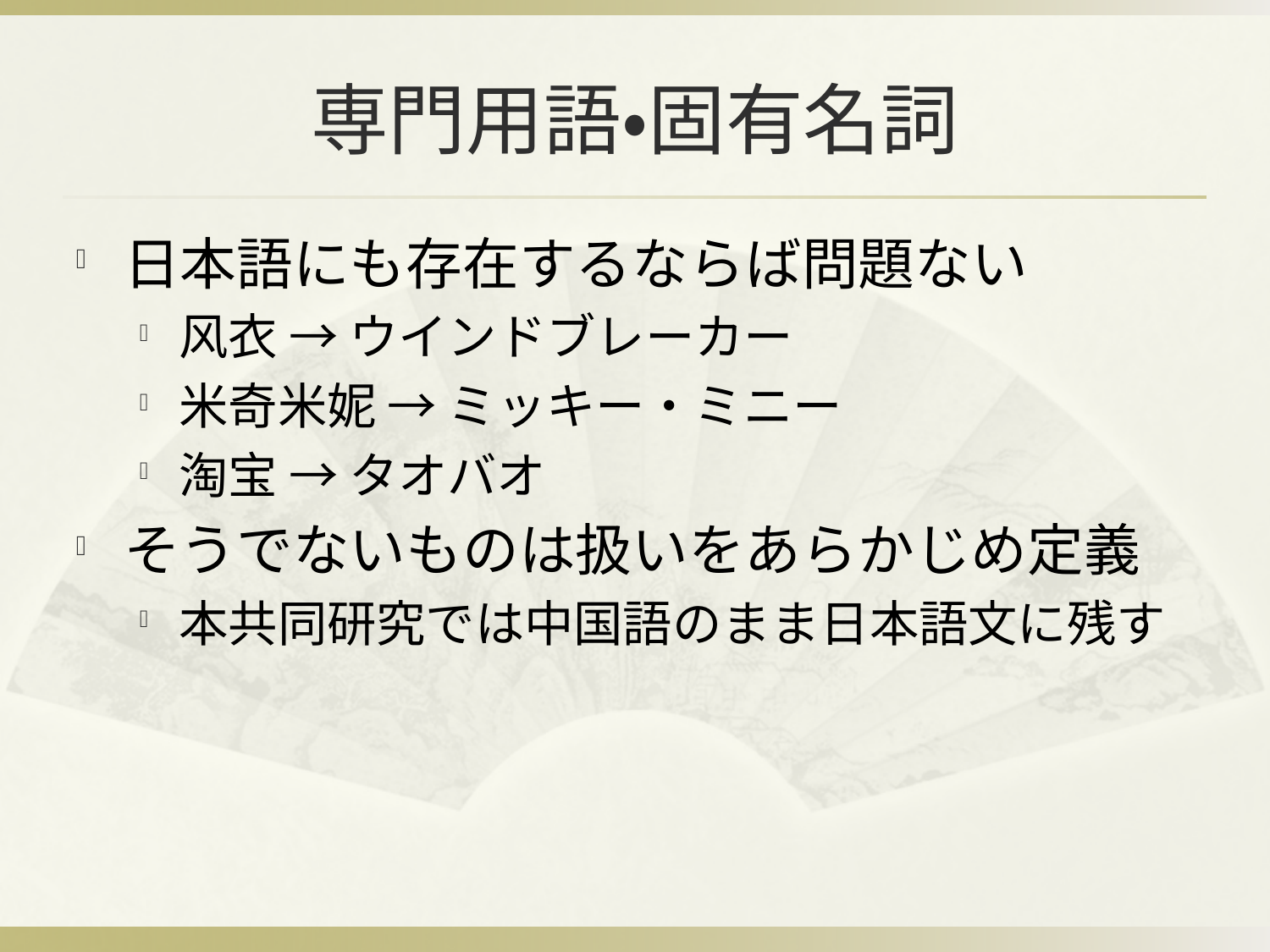

# 専門用語・固有名詞
日本語にも存在するならば問題ない
风衣 → ウインドブレーカー
米奇米妮 → ミッキー・ミニー
淘宝 → タオバオ
そうでないものは扱いをあらかじめ定義
本共同研究では中国語のまま日本語文に残す